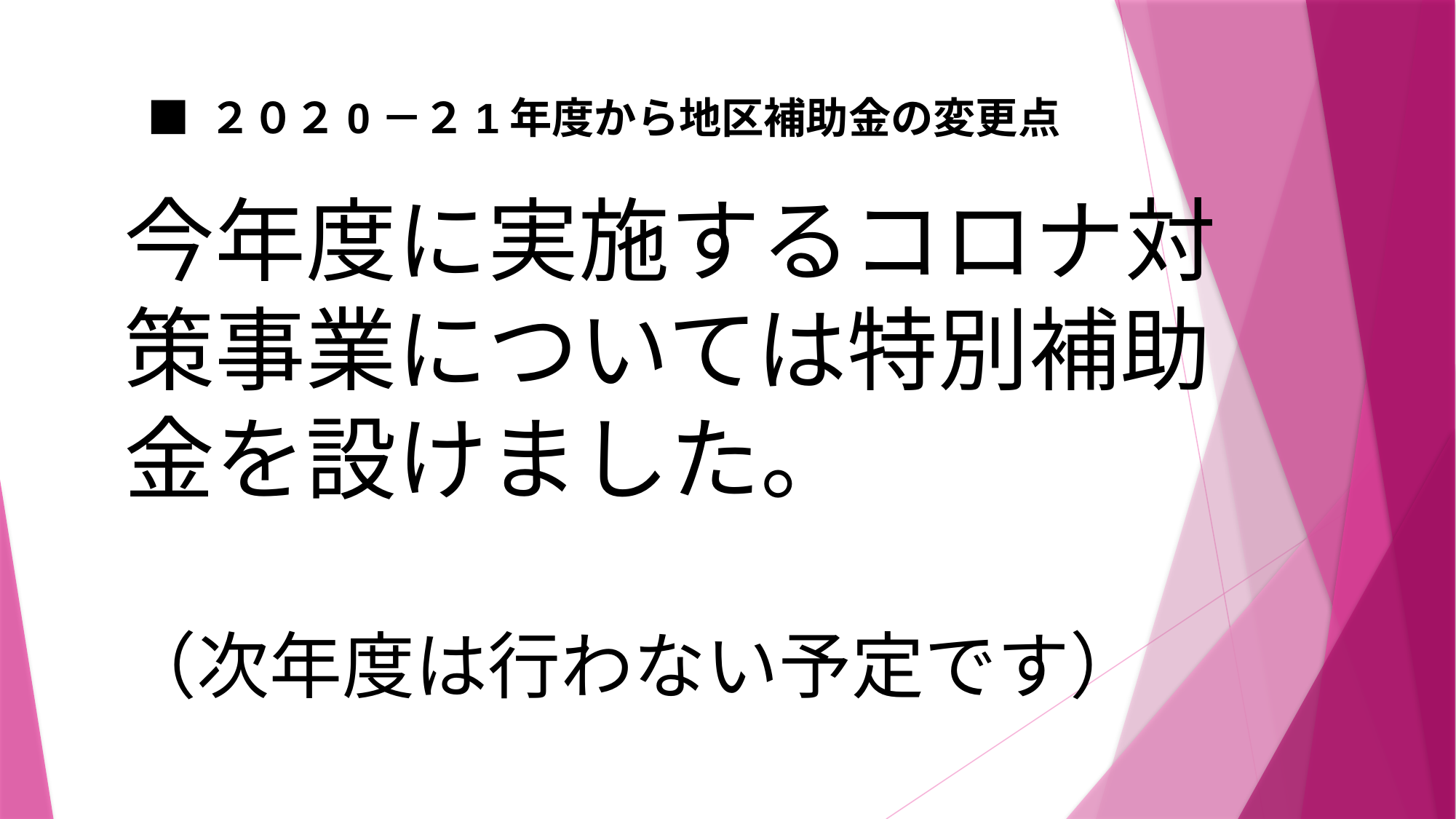

■ ２０２0－２1年度から地区補助金の変更点
今年度に実施するコロナ対策事業については特別補助金を設けました。

（次年度は行わない予定です）